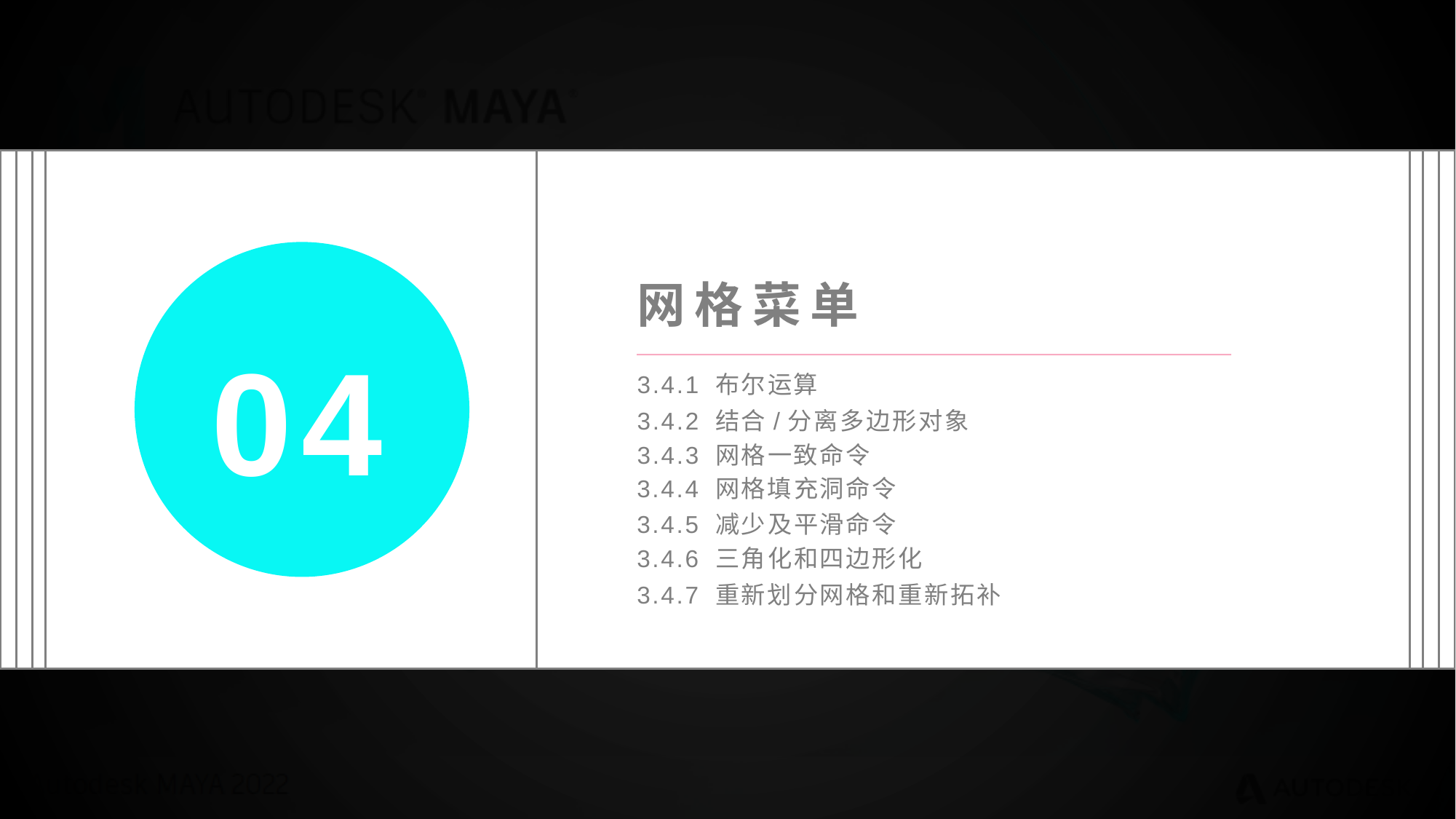

网格菜单
04
3.4.1 布尔运算
3.4.2 结合/分离多边形对象
3.4.3 网格一致命令
3.4.4 网格填充洞命令
3.4.5 减少及平滑命令
3.4.6 三角化和四边形化
3.4.7 重新划分网格和重新拓补